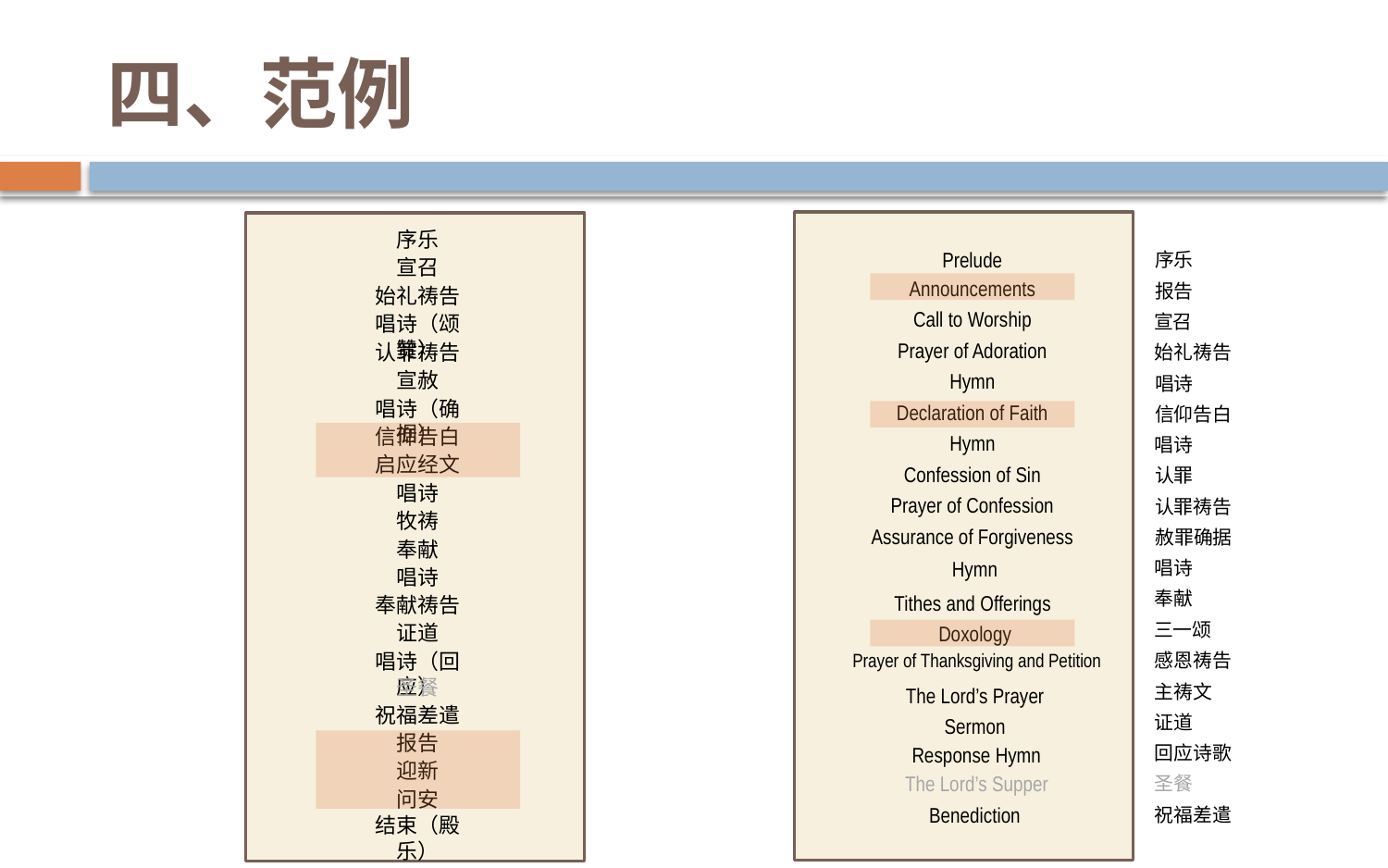

# 四、范例

Prelude
序乐
Announcements
报告
Call to Worship
宣召
Prayer of Adoration
始礼祷告
Hymn
唱诗
Declaration of Faith
信仰告白
Hymn
唱诗
Confession of Sin
认罪
Prayer of Confession
认罪祷告
Assurance of Forgiveness
赦罪确据
Hymn
唱诗
奉献
Tithes and Offerings
三一颂
Doxology
Prayer of Thanksgiving and Petition
感恩祷告
主祷文
The Lord’s Prayer
证道
Sermon
回应诗歌
Response Hymn
The Lord’s Supper
圣餐
Benediction
祝福差遣

序乐
宣召
始礼祷告
唱诗（颂赞）
认罪祷告
宣赦
唱诗（确据）
信仰告白
启应经文
唱诗
牧祷
奉献
唱诗
奉献祷告
证道
唱诗（回应）
圣餐
祝福差遣
报告
迎新
问安
结束（殿乐）